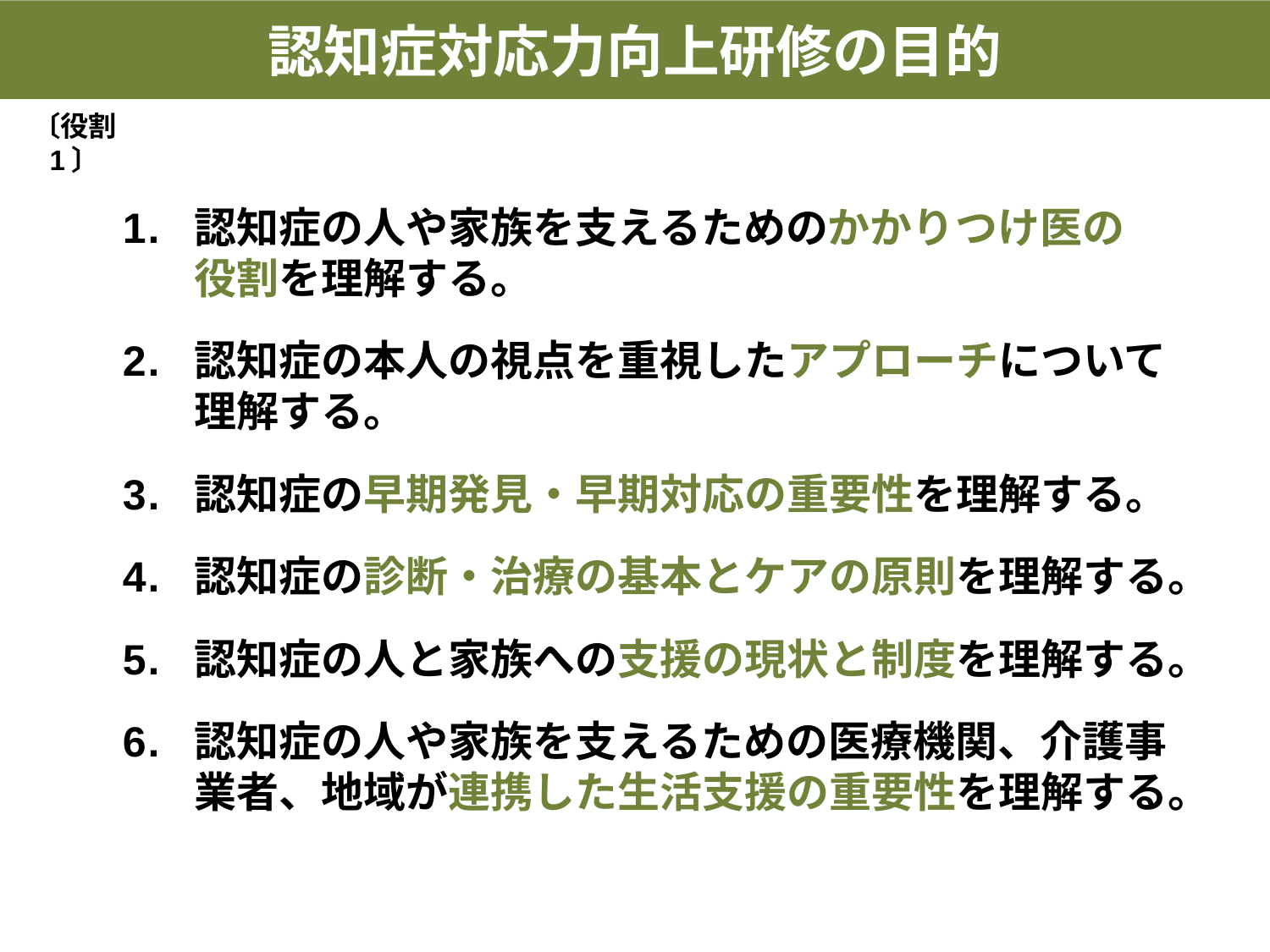

認知症対応力向上研修の目的
〔役割 1〕
認知症の人や家族を支えるためのかかりつけ医の  役割を理解する。
認知症の本人の視点を重視したアプローチについて理解する。
認知症の早期発見・早期対応の重要性を理解する。
認知症の診断・治療の基本とケアの原則を理解する。
認知症の人と家族への支援の現状と制度を理解する。
認知症の人や家族を支えるための医療機関、介護事業者、地域が連携した生活支援の重要性を理解する。